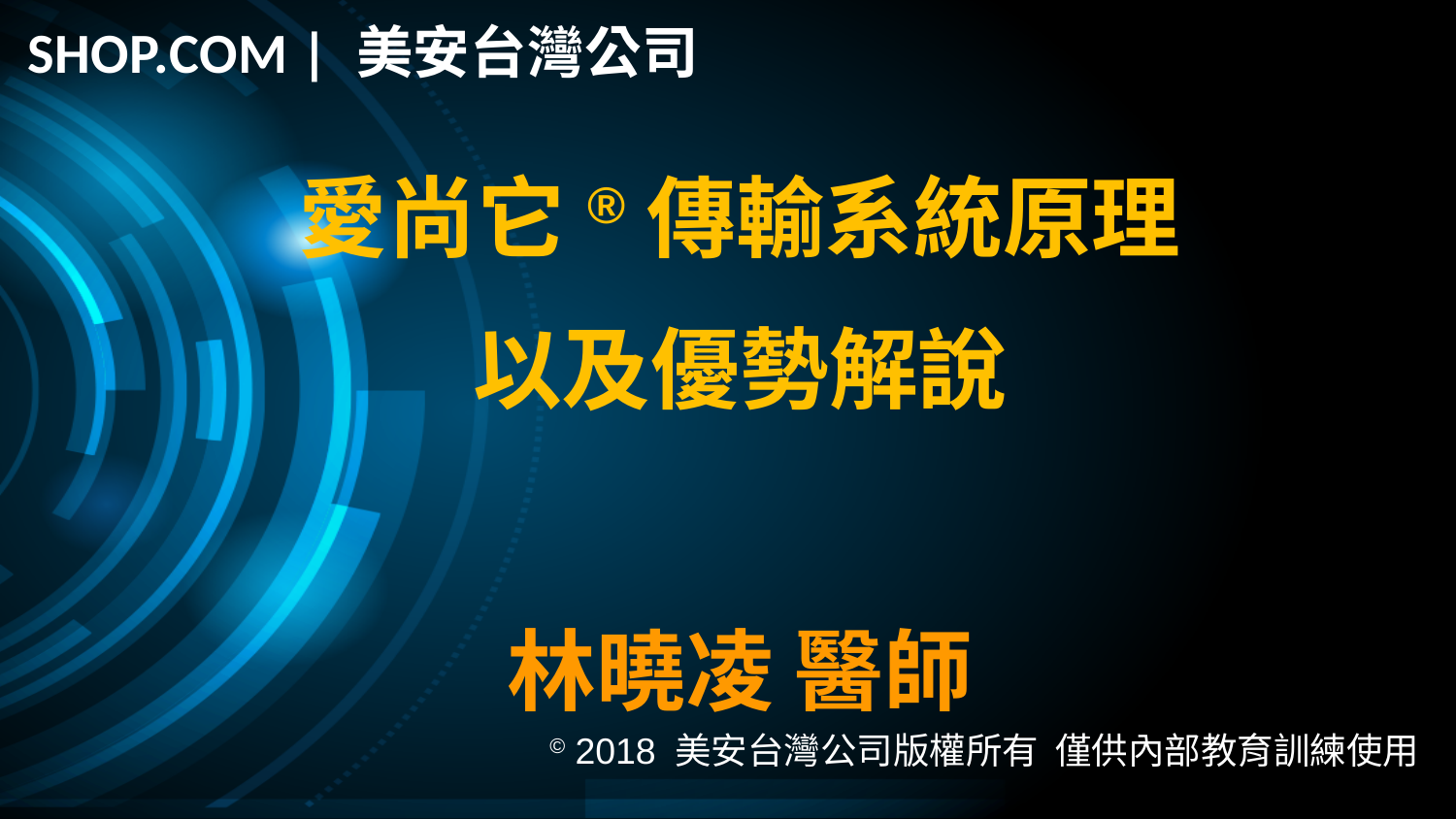

SHOP.COM | 美安台灣公司
愛尚它®傳輸系統原理
以及優勢解說

林曉凌 醫師

© 2018 美安台灣公司版權所有  僅供內部教育訓練使用